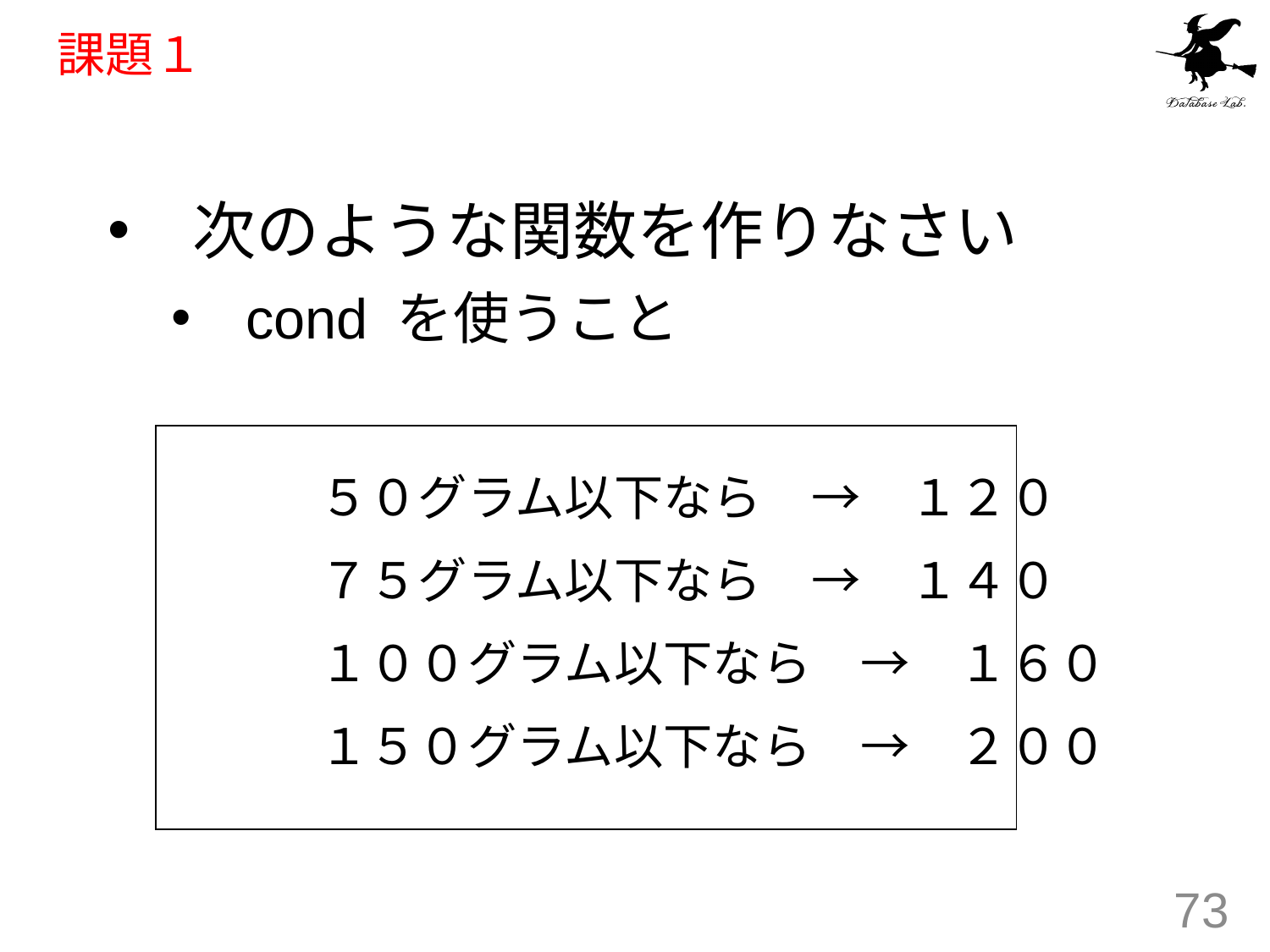

# 課題１
次のような関数を作りなさい
cond を使うこと

		５０グラム以下なら　→　１２０
		７５グラム以下なら　→　１４０
		１００グラム以下なら　→　１６０
		１５０グラム以下なら　→　２００

73